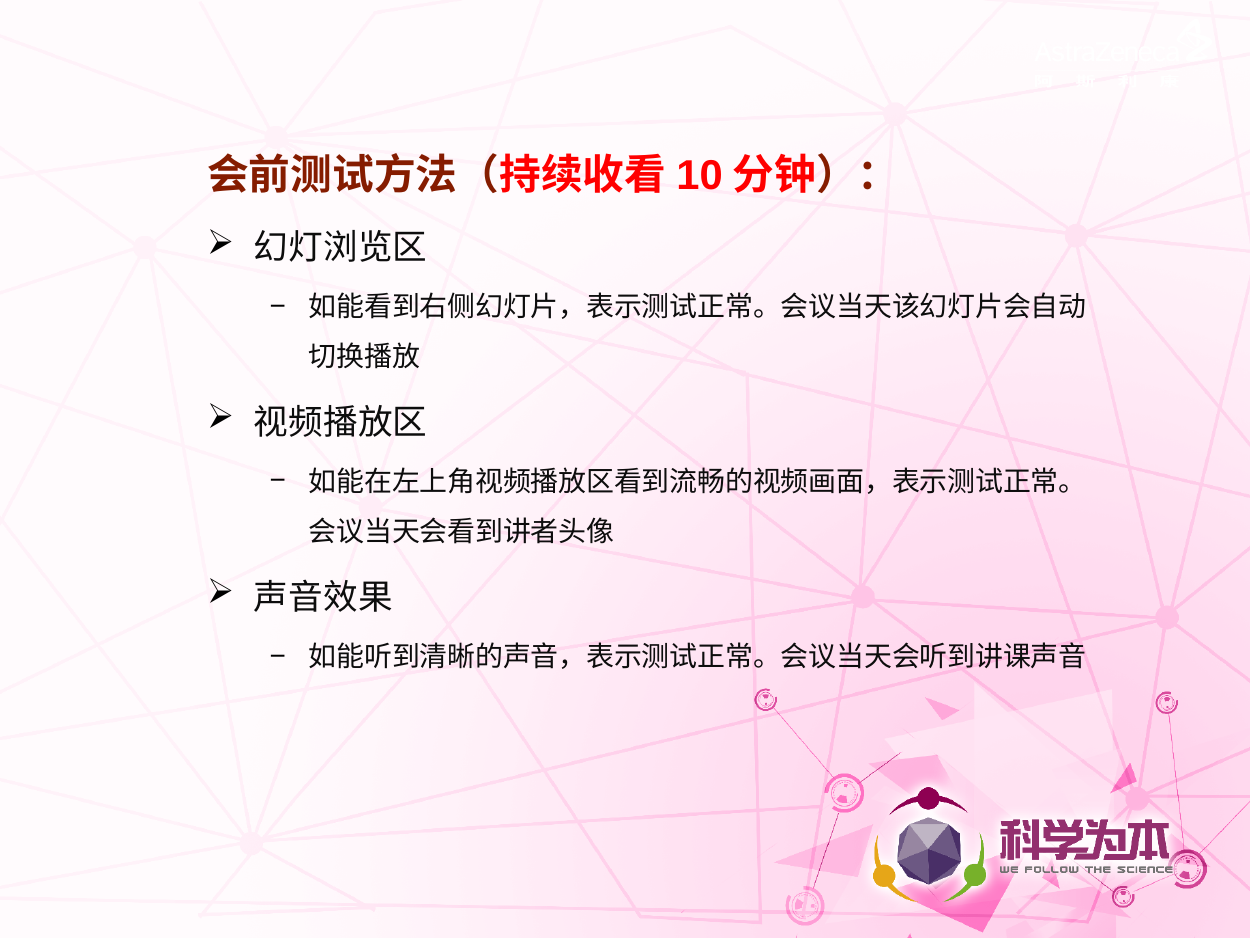

会前测试方法（持续收看10分钟）：
幻灯浏览区
如能看到右侧幻灯片，表示测试正常。会议当天该幻灯片会自动切换播放
视频播放区
如能在左上角视频播放区看到流畅的视频画面，表示测试正常。会议当天会看到讲者头像
声音效果
如能听到清晰的声音，表示测试正常。会议当天会听到讲课声音